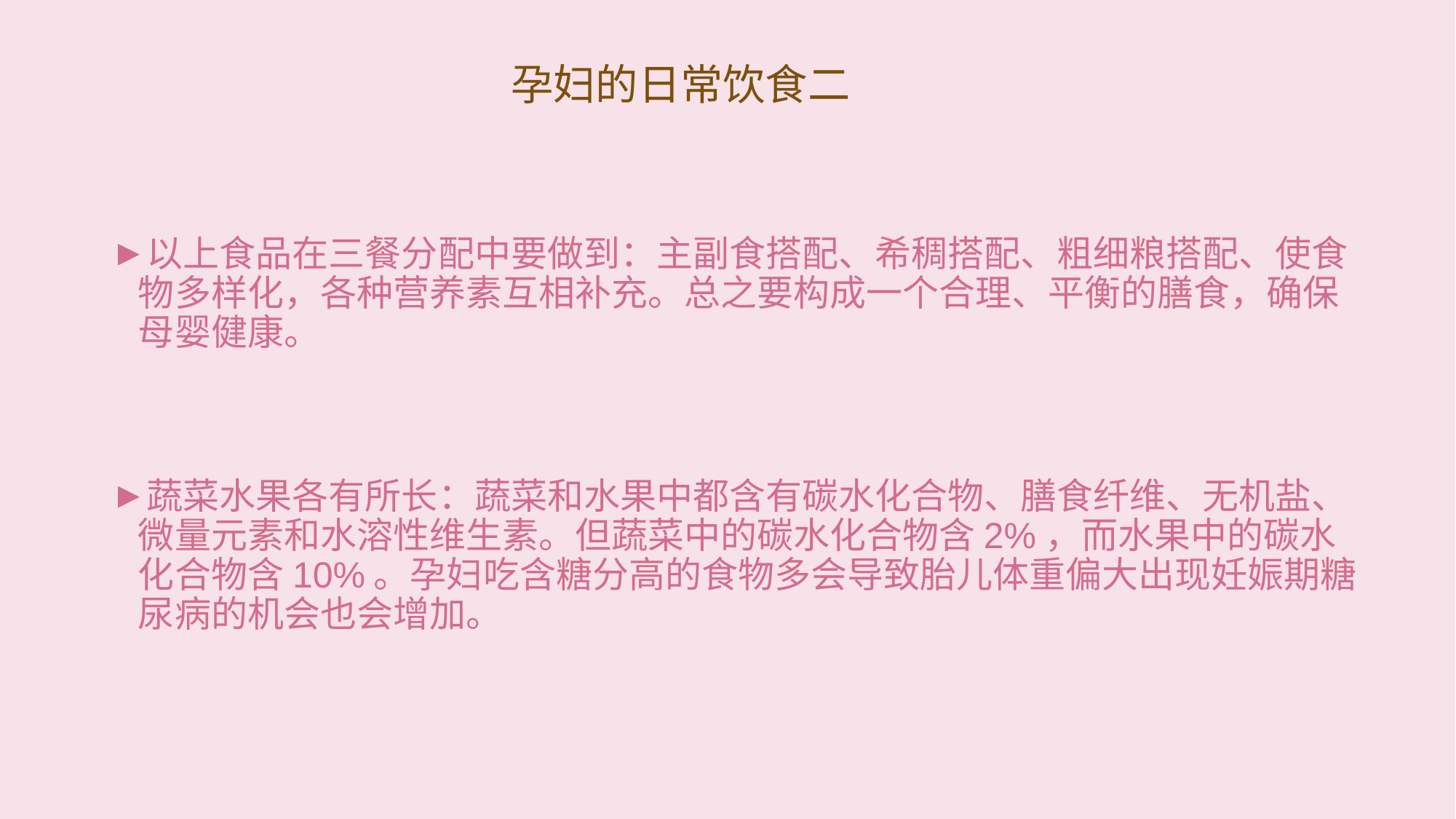

# 孕妇的日常饮食二

以上食品在三餐分配中要做到：主副食搭配、希稠搭配、粗细粮搭配、使食物多样化，各种营养素互相补充。总之要构成一个合理、平衡的膳食，确保母婴健康。

蔬菜水果各有所长：蔬菜和水果中都含有碳水化合物、膳食纤维、无机盐、微量元素和水溶性维生素。但蔬菜中的碳水化合物含2%，而水果中的碳水化合物含10%。孕妇吃含糖分高的食物多会导致胎儿体重偏大出现妊娠期糖尿病的机会也会增加。